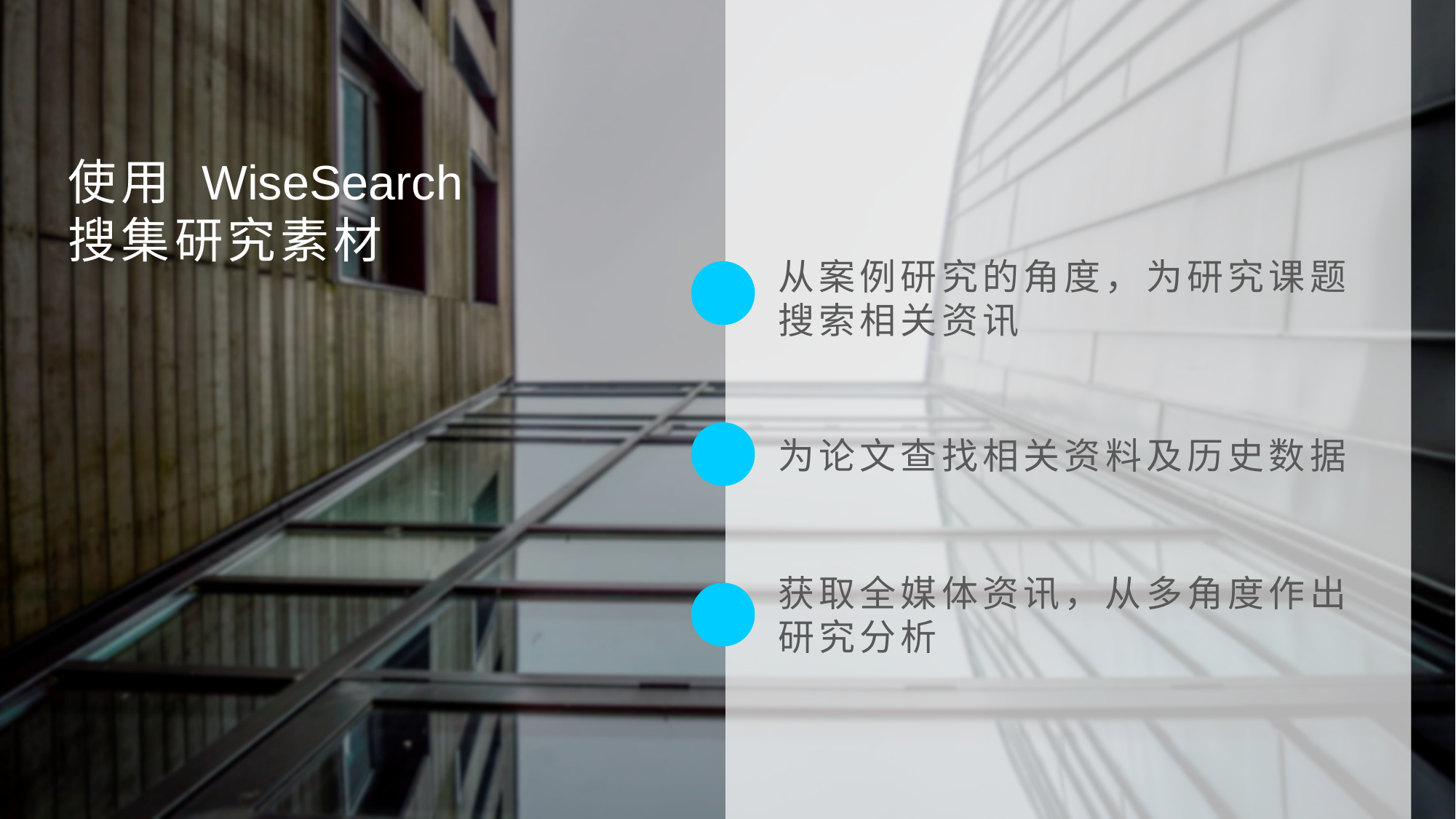

使用 WiseSearch
搜集研究素材
从案例研究的角度，为研究课题搜索相关资讯

为论文查找相关资料及历史数据
获取全媒体资讯，从多角度作出研究分析